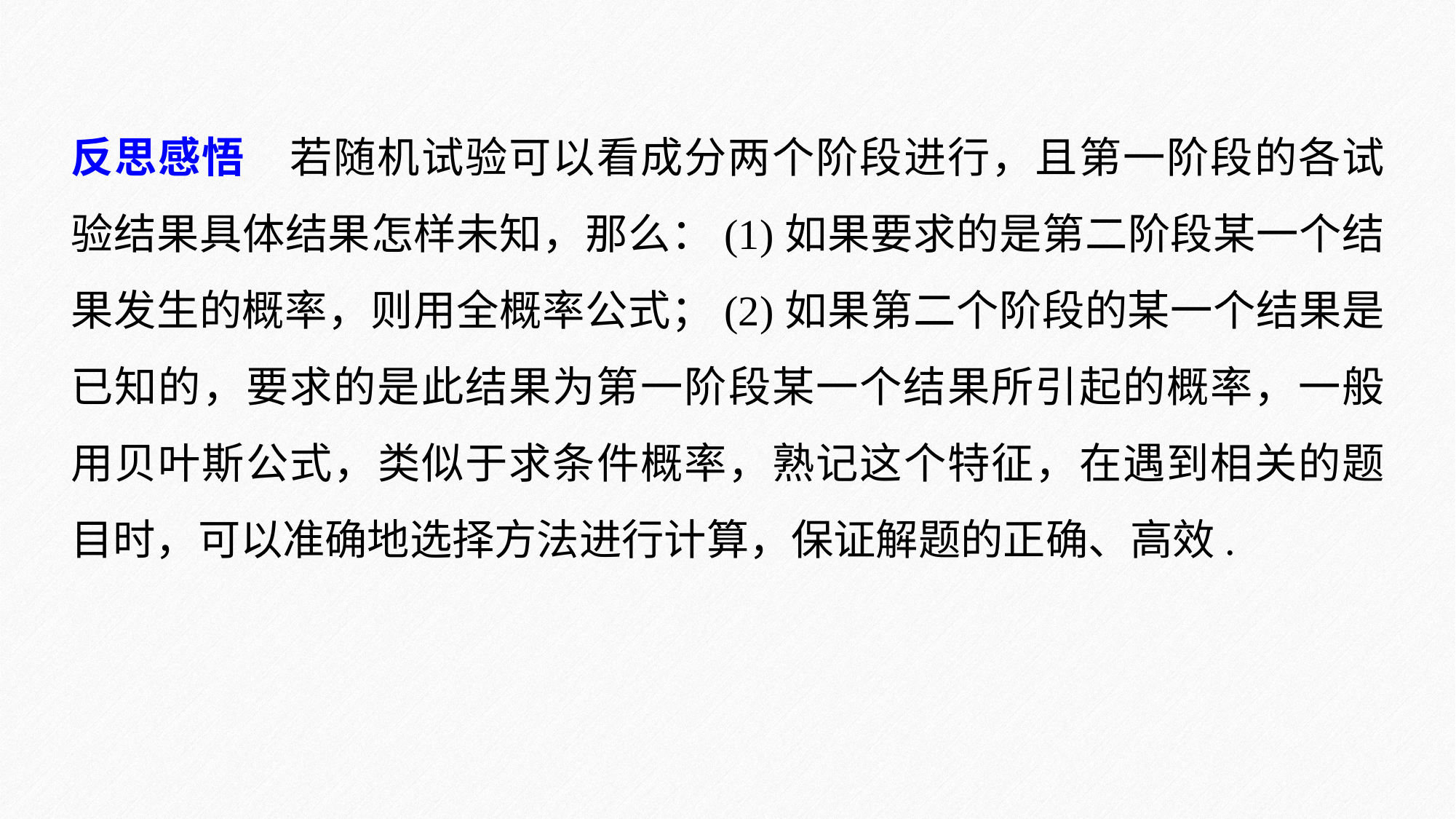

反思感悟　若随机试验可以看成分两个阶段进行，且第一阶段的各试验结果具体结果怎样未知，那么：(1)如果要求的是第二阶段某一个结果发生的概率，则用全概率公式；(2)如果第二个阶段的某一个结果是已知的，要求的是此结果为第一阶段某一个结果所引起的概率，一般用贝叶斯公式，类似于求条件概率，熟记这个特征，在遇到相关的题目时，可以准确地选择方法进行计算，保证解题的正确、高效.